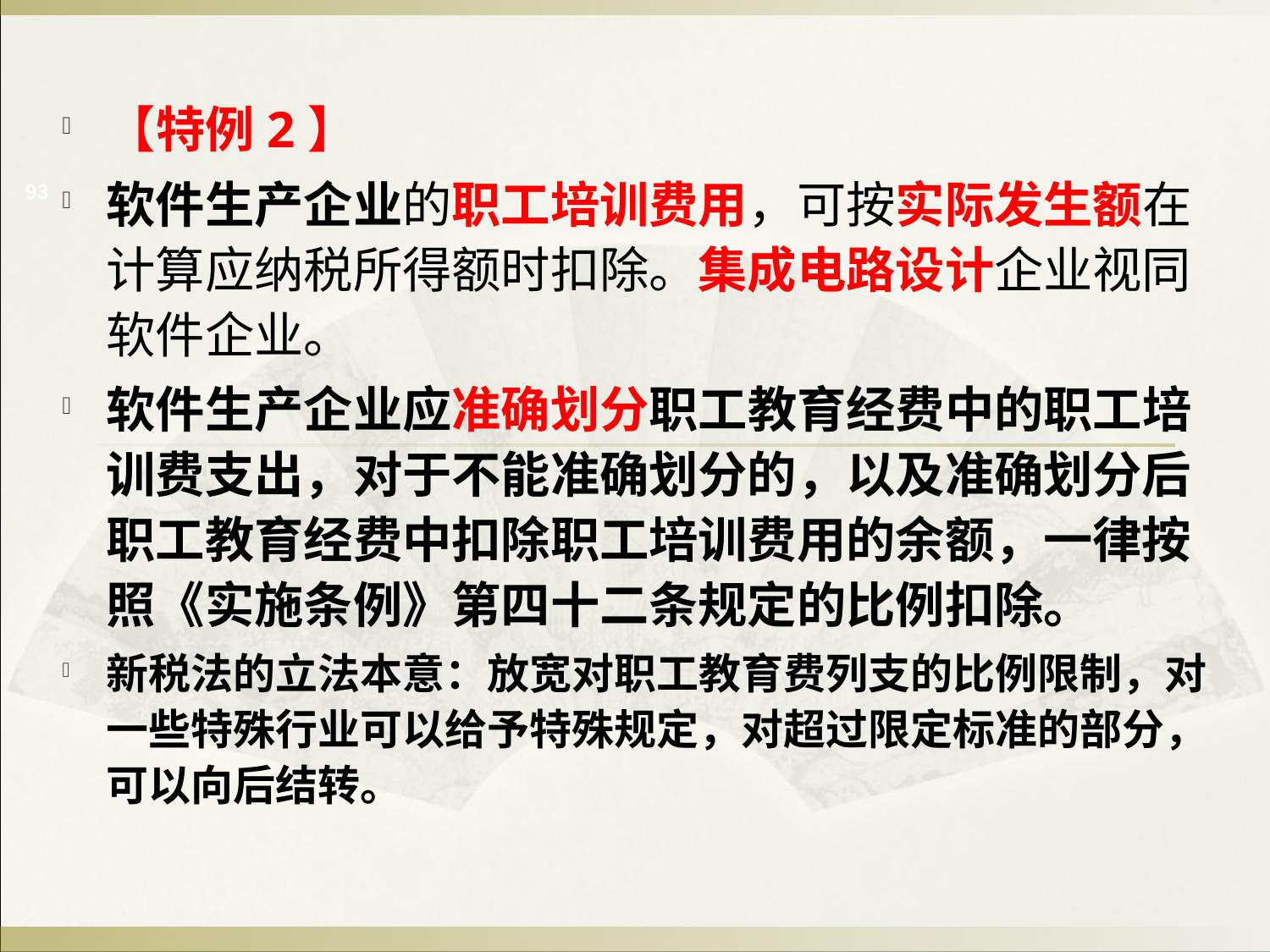

【特例2】
软件生产企业的职工培训费用，可按实际发生额在计算应纳税所得额时扣除。集成电路设计企业视同软件企业。
软件生产企业应准确划分职工教育经费中的职工培训费支出，对于不能准确划分的，以及准确划分后职工教育经费中扣除职工培训费用的余额，一律按照《实施条例》第四十二条规定的比例扣除。
新税法的立法本意：放宽对职工教育费列支的比例限制，对一些特殊行业可以给予特殊规定，对超过限定标准的部分，可以向后结转。
93